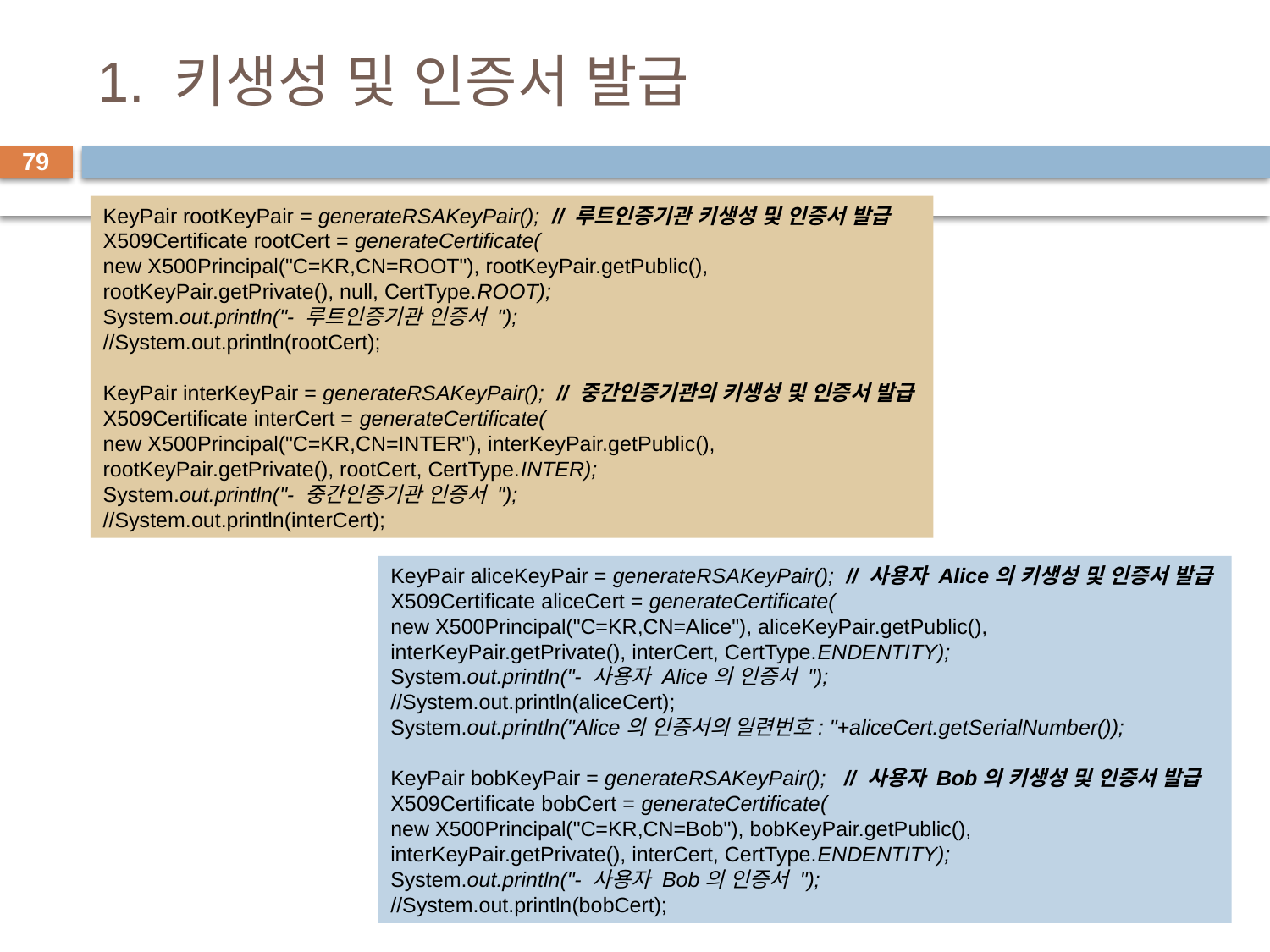

# 1. 키생성 및 인증서 발급
79
KeyPair rootKeyPair = generateRSAKeyPair();  // 루트인증기관 키생성 및 인증서 발급
X509Certificate rootCert = generateCertificate(
new X500Principal("C=KR,CN=ROOT"), rootKeyPair.getPublic(),
rootKeyPair.getPrivate(), null, CertType.ROOT);
System.out.println("- 루트인증기관 인증서 ");
//System.out.println(rootCert);

KeyPair interKeyPair = generateRSAKeyPair();  // 중간인증기관의 키생성 및 인증서 발급
X509Certificate interCert = generateCertificate(
new X500Principal("C=KR,CN=INTER"), interKeyPair.getPublic(),
rootKeyPair.getPrivate(), rootCert, CertType.INTER);
System.out.println("- 중간인증기관 인증서 ");
//System.out.println(interCert);
KeyPair aliceKeyPair = generateRSAKeyPair();  // 사용자 Alice의 키생성 및 인증서 발급
X509Certificate aliceCert = generateCertificate(
new X500Principal("C=KR,CN=Alice"), aliceKeyPair.getPublic(),
interKeyPair.getPrivate(), interCert, CertType.ENDENTITY);
System.out.println("- 사용자 Alice의 인증서 ");
//System.out.println(aliceCert);
System.out.println("Alice의 인증서의 일련번호: "+aliceCert.getSerialNumber());

KeyPair bobKeyPair = generateRSAKeyPair();   // 사용자 Bob의 키생성 및 인증서 발급
X509Certificate bobCert = generateCertificate(
new X500Principal("C=KR,CN=Bob"), bobKeyPair.getPublic(),
interKeyPair.getPrivate(), interCert, CertType.ENDENTITY);
System.out.println("- 사용자 Bob의 인증서 ");
//System.out.println(bobCert);